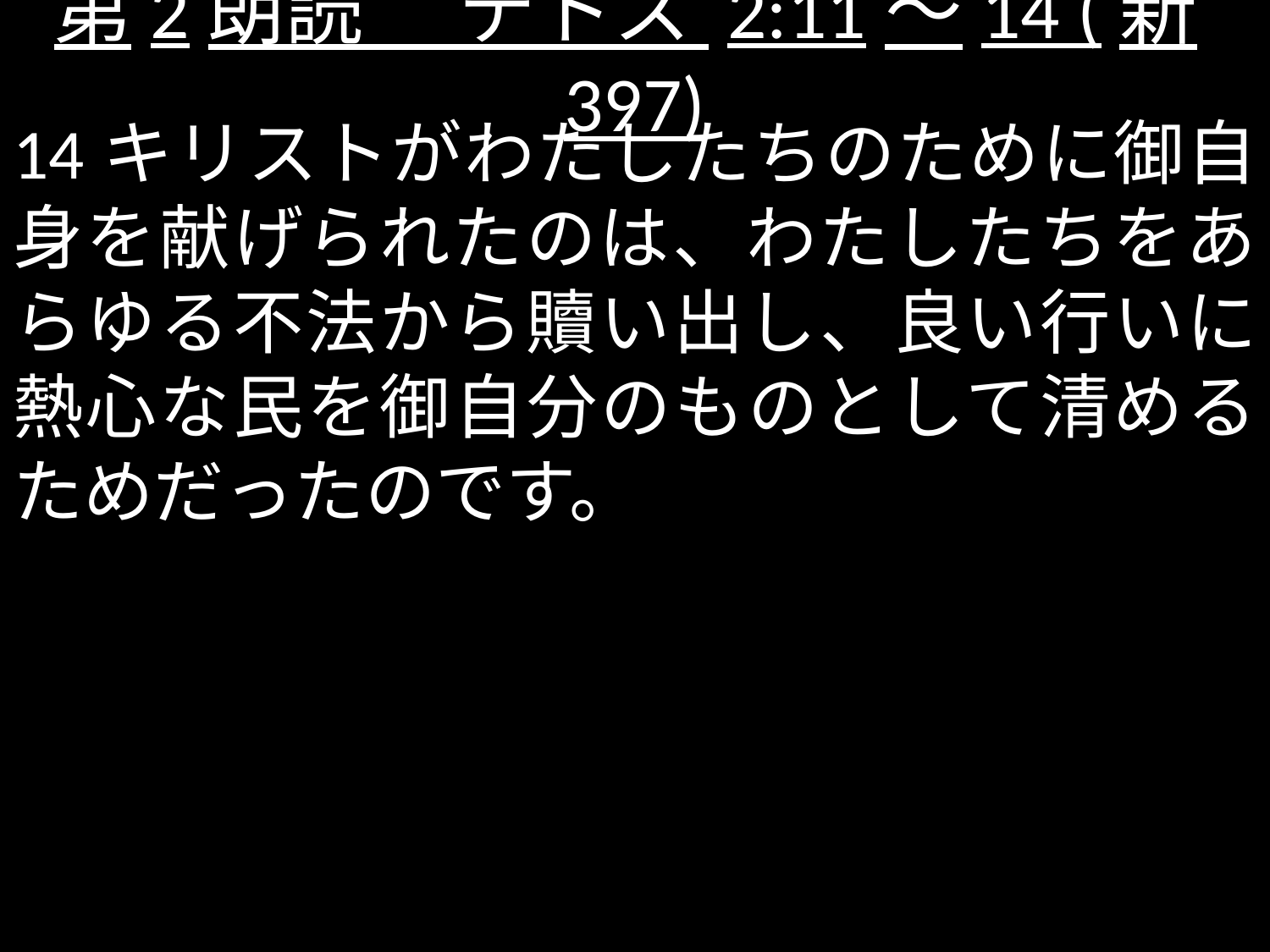

# 第2朗読 　テトス 2:11～14 (新397)
14キリストがわたしたちのために御自身を献げられたのは、わたしたちをあらゆる不法から贖い出し、良い行いに熱心な民を御自分のものとして清めるためだったのです。